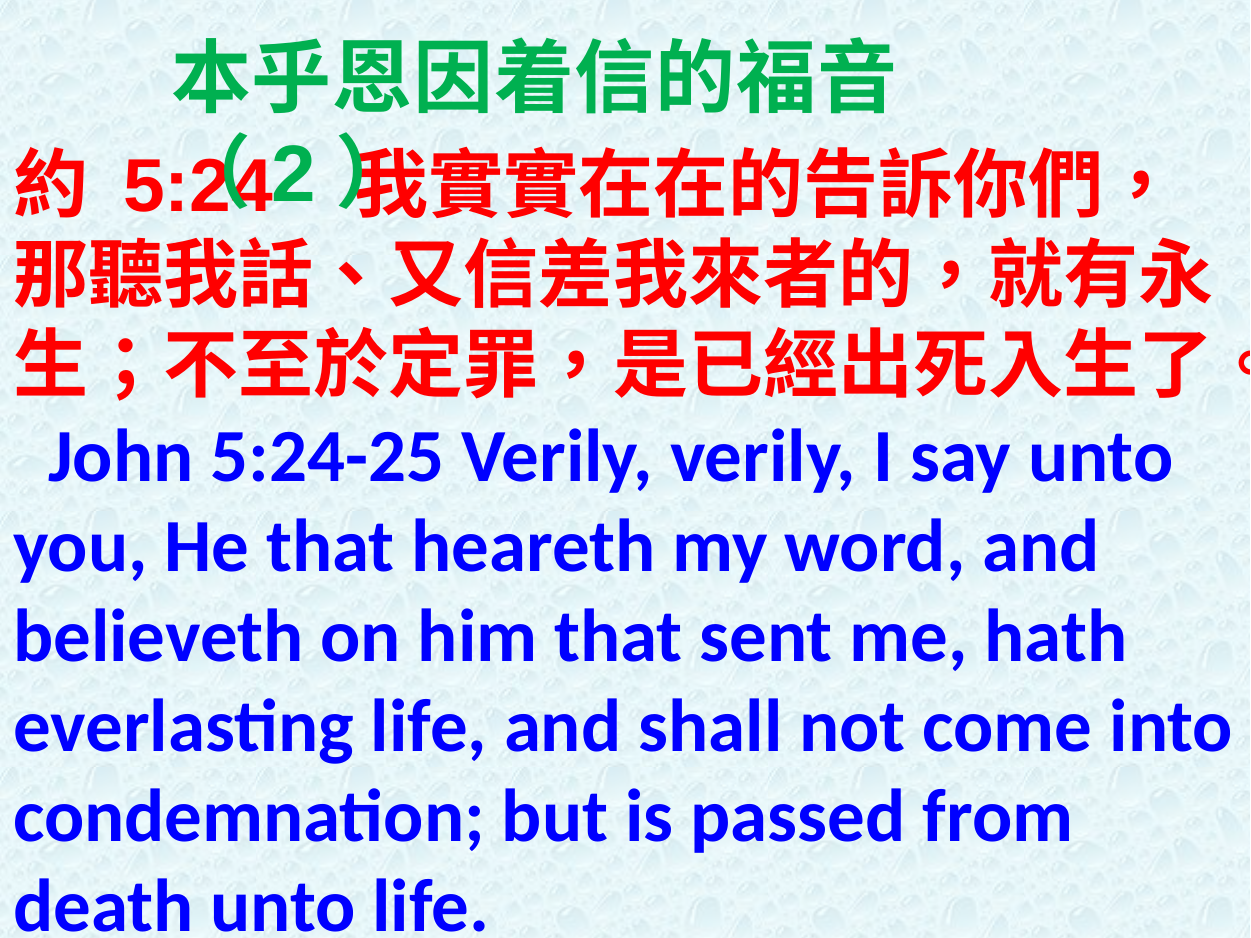

本乎恩因着信的福音（2）
約 5:24   我實實在在的告訴你們，那聽我話、又信差我來者的，就有永生；不至於定罪，是已經出死入生了。 John 5:24-25 Verily, verily, I say unto you, He that heareth my word, and believeth on him that sent me, hath everlasting life, and shall not come into condemnation; but is passed from death unto life.